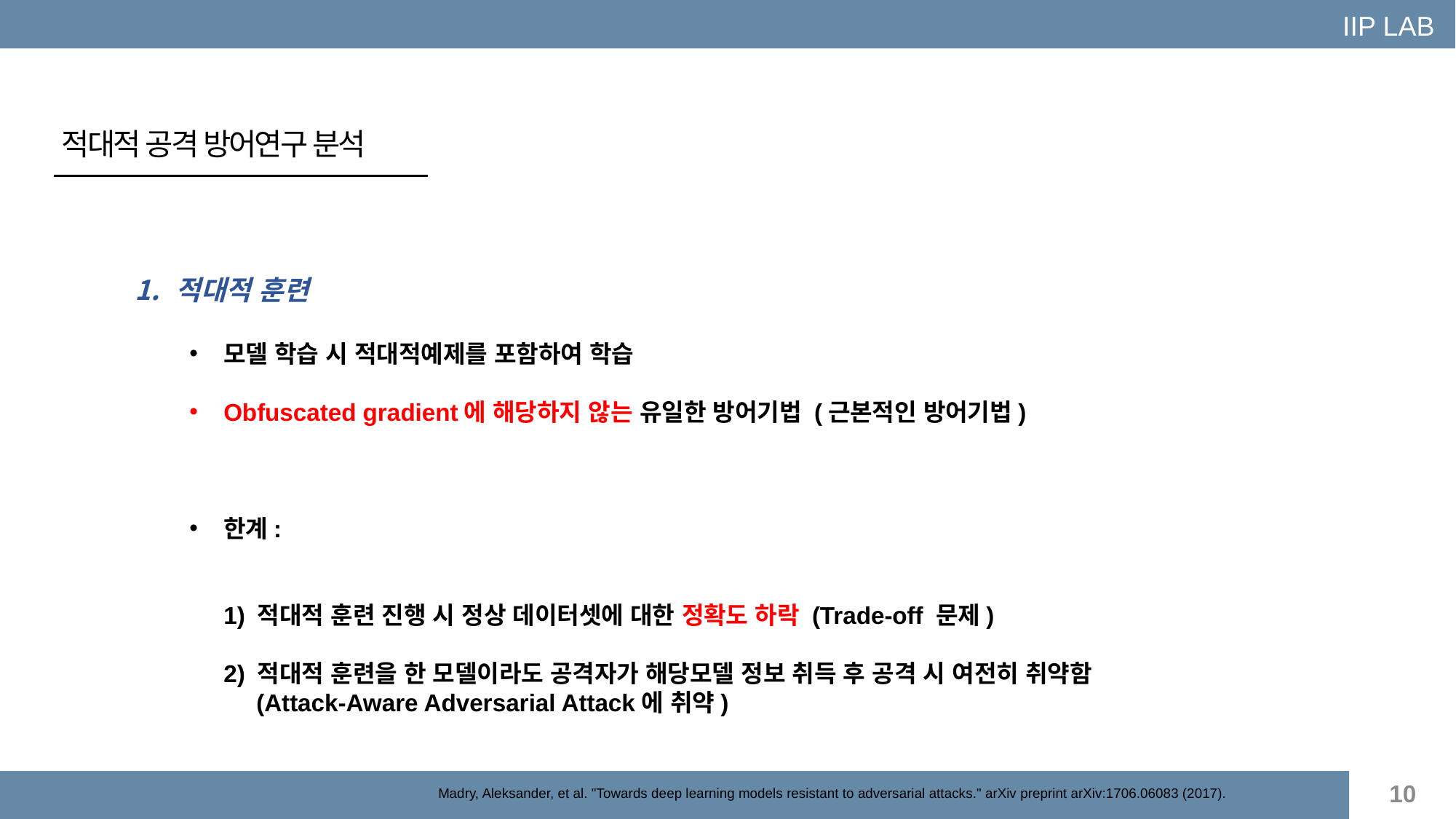

IIP LAB
적대적 공격 방어연구 분석
적대적 훈련
모델 학습 시 적대적예제를 포함하여 학습

Obfuscated gradient에 해당하지 않는 유일한 방어기법 (근본적인 방어기법)
한계:
1) 적대적 훈련 진행 시 정상 데이터셋에 대한 정확도 하락 (Trade-off 문제)
2) 적대적 훈련을 한 모델이라도 공격자가 해당모델 정보 취득 후 공격 시 여전히 취약함
    (Attack-Aware Adversarial Attack에 취약)

10
Madry, Aleksander, et al. "Towards deep learning models resistant to adversarial attacks." arXiv preprint arXiv:1706.06083 (2017).